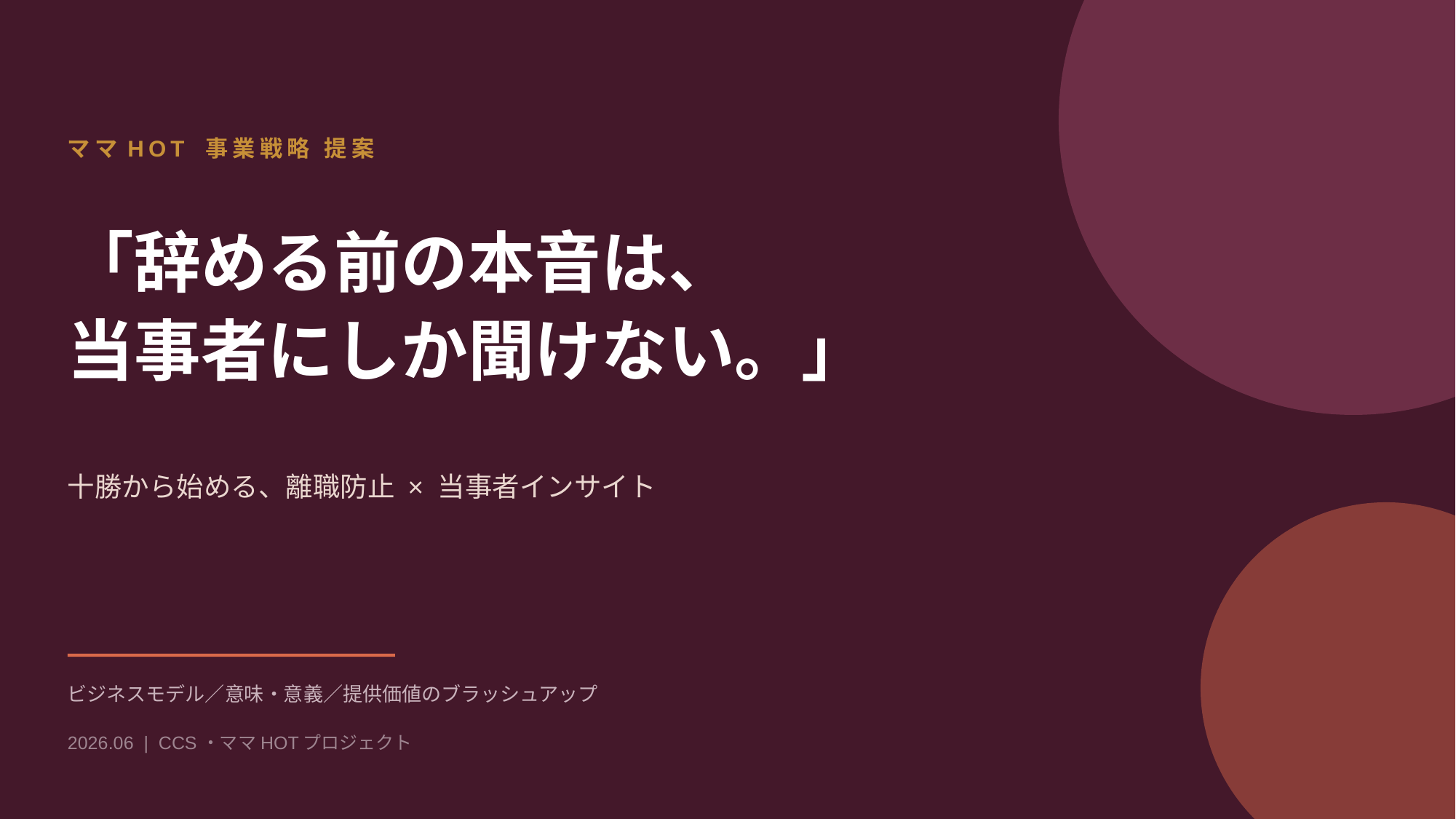

ママHOT 事業戦略 提案
「辞める前の本音は、
当事者にしか聞けない。」
十勝から始める、離職防止 × 当事者インサイト

ビジネスモデル／意味・意義／提供価値のブラッシュアップ
2026.06  |  CCS・ママHOTプロジェクト